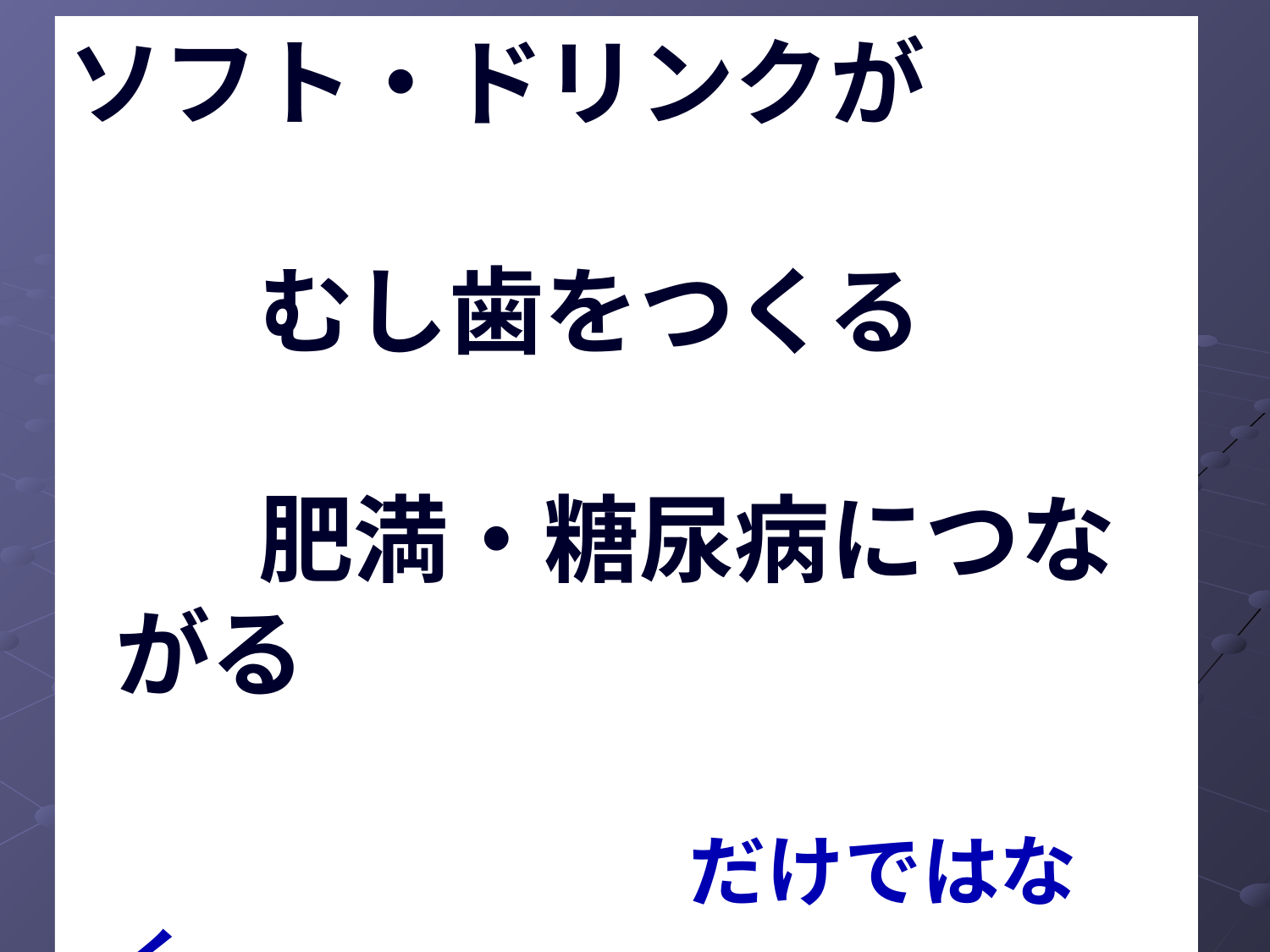

ソフト・ドリンクが

　　むし歯をつくる

　　肥満・糖尿病につながる

　　　　　　　　だけではなく・・・・

31